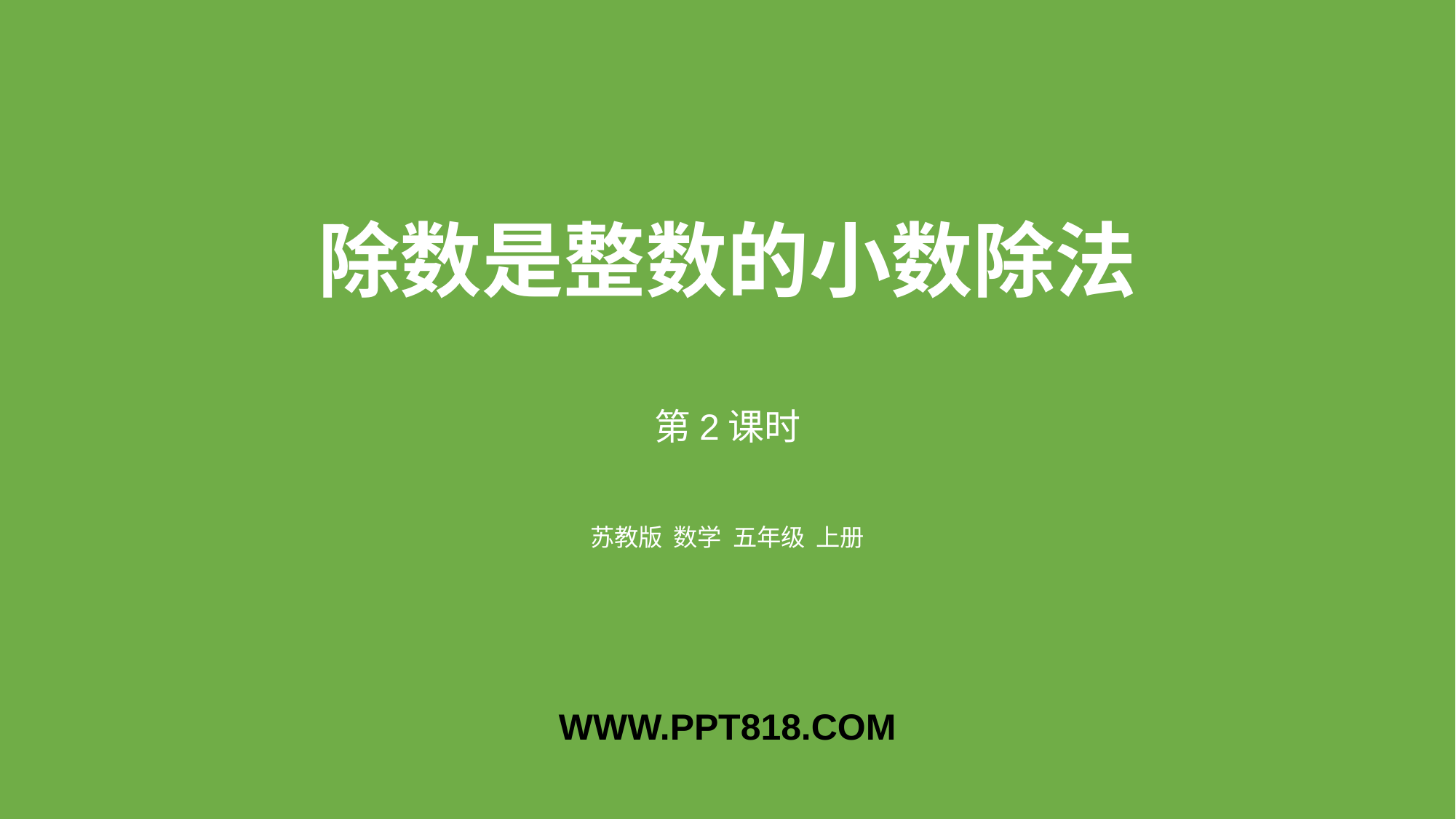

除数是整数的小数除法
第2课时
苏教版  数学  五年级  上册
WWW.PPT818.COM